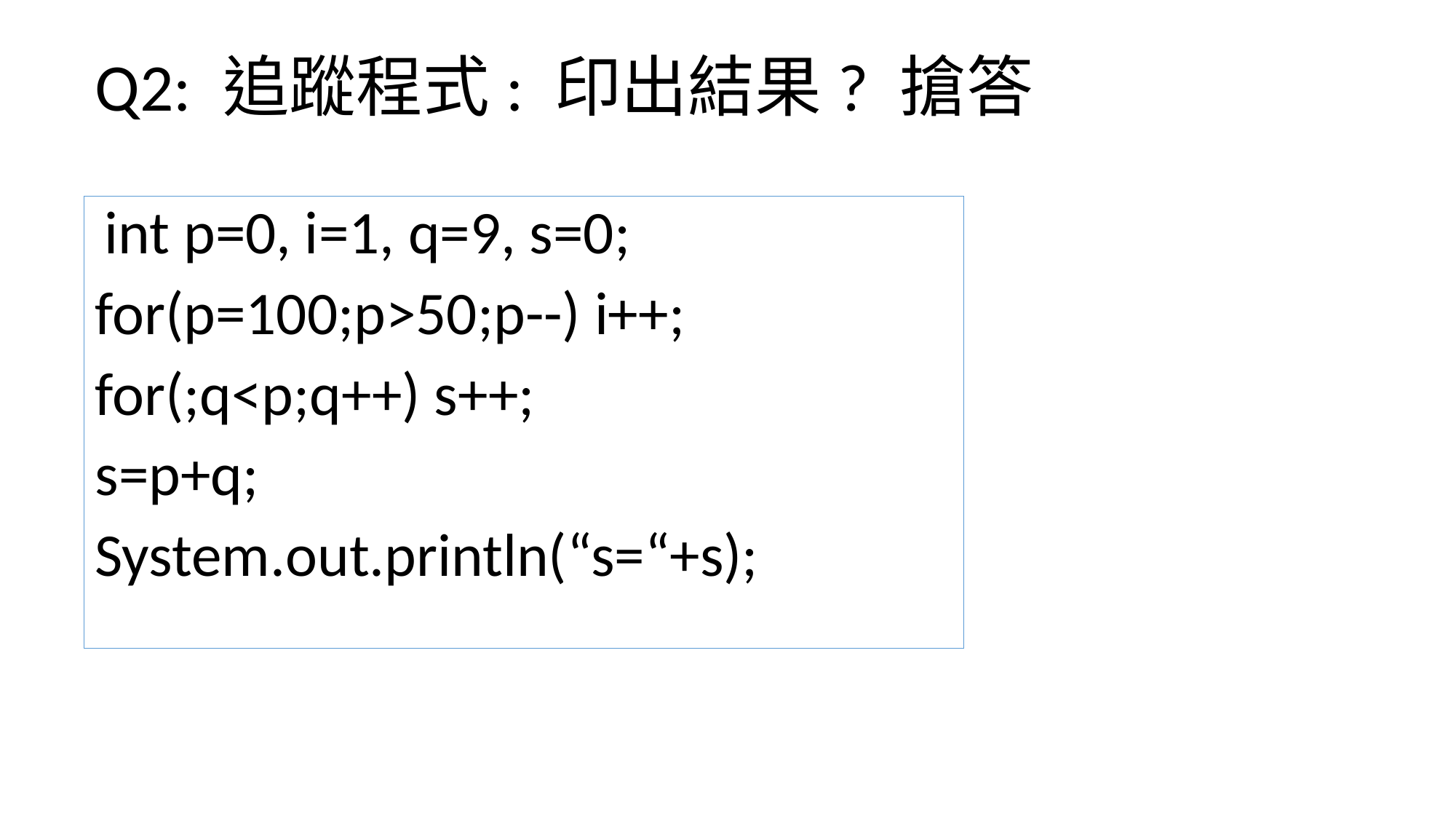

# Q2: 追蹤程式: 印出結果? 搶答
 int p=0, i=1, q=9, s=0;
for(p=100;p>50;p--) i++;
for(;q<p;q++) s++;
s=p+q;
System.out.println(“s=“+s);